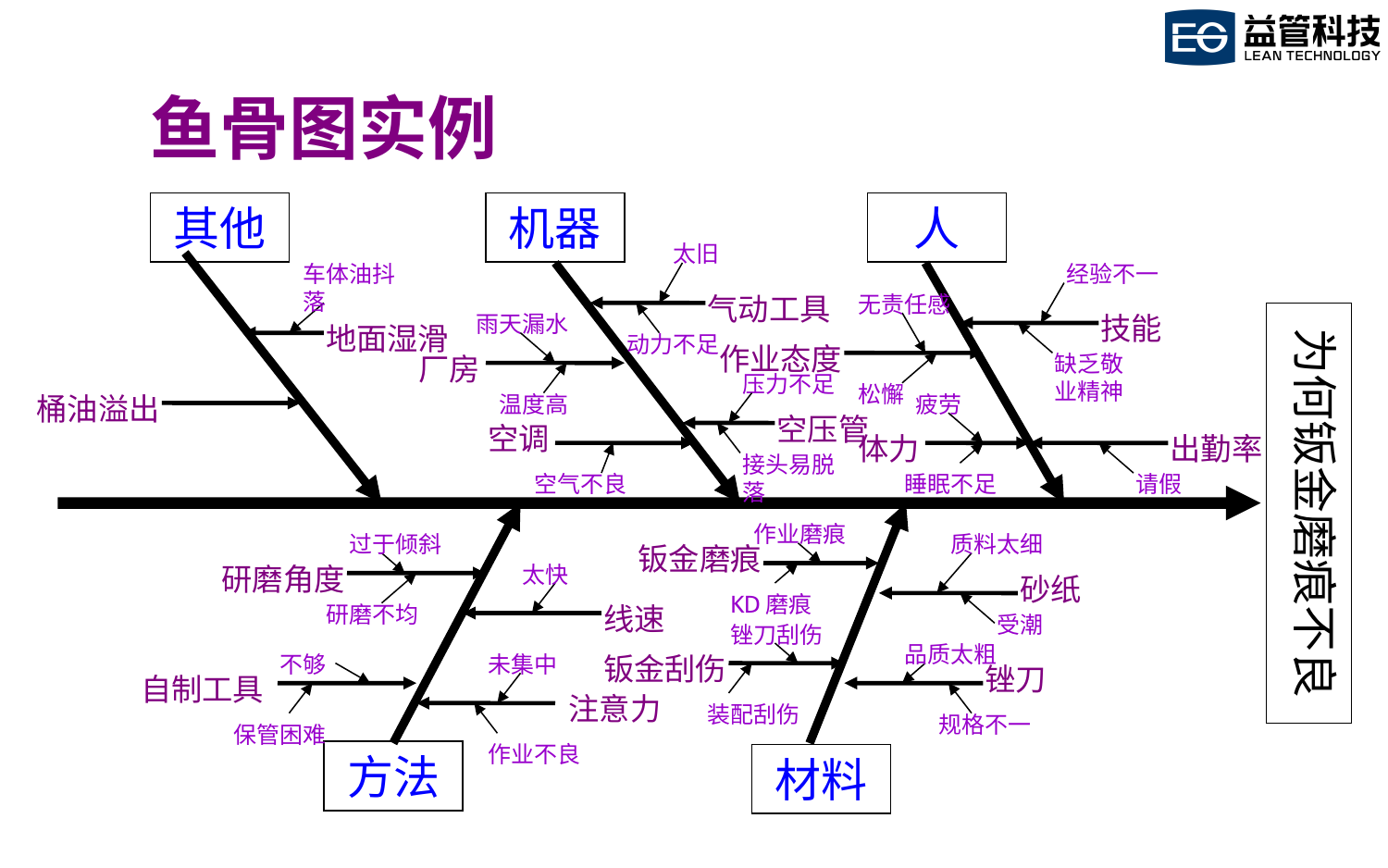

# 鱼骨图实例
其他
机器
人
太旧

车体油抖落
经验不一

气动工具
无责任感

雨天漏水

技能
为何钣金磨痕不良
地面湿滑

动力不足

作业态度
厂房
缺乏敬业精神

压力不足
松懈
桶油溢出
温度高
疲劳

空压管
空调

体力
出勤率

接头易脱落

空气不良
睡眠不足
请假

作业磨痕
过于倾斜
质料太细
钣金磨痕

研磨角度

太快

砂纸

KD磨痕
研磨不均
线速

受潮

锉刀刮伤
品质太粗
不够
未集中
钣金刮伤

锉刀
自制工具

注意力

装配刮伤

规格不一
保管困难
作业不良
方法
材料